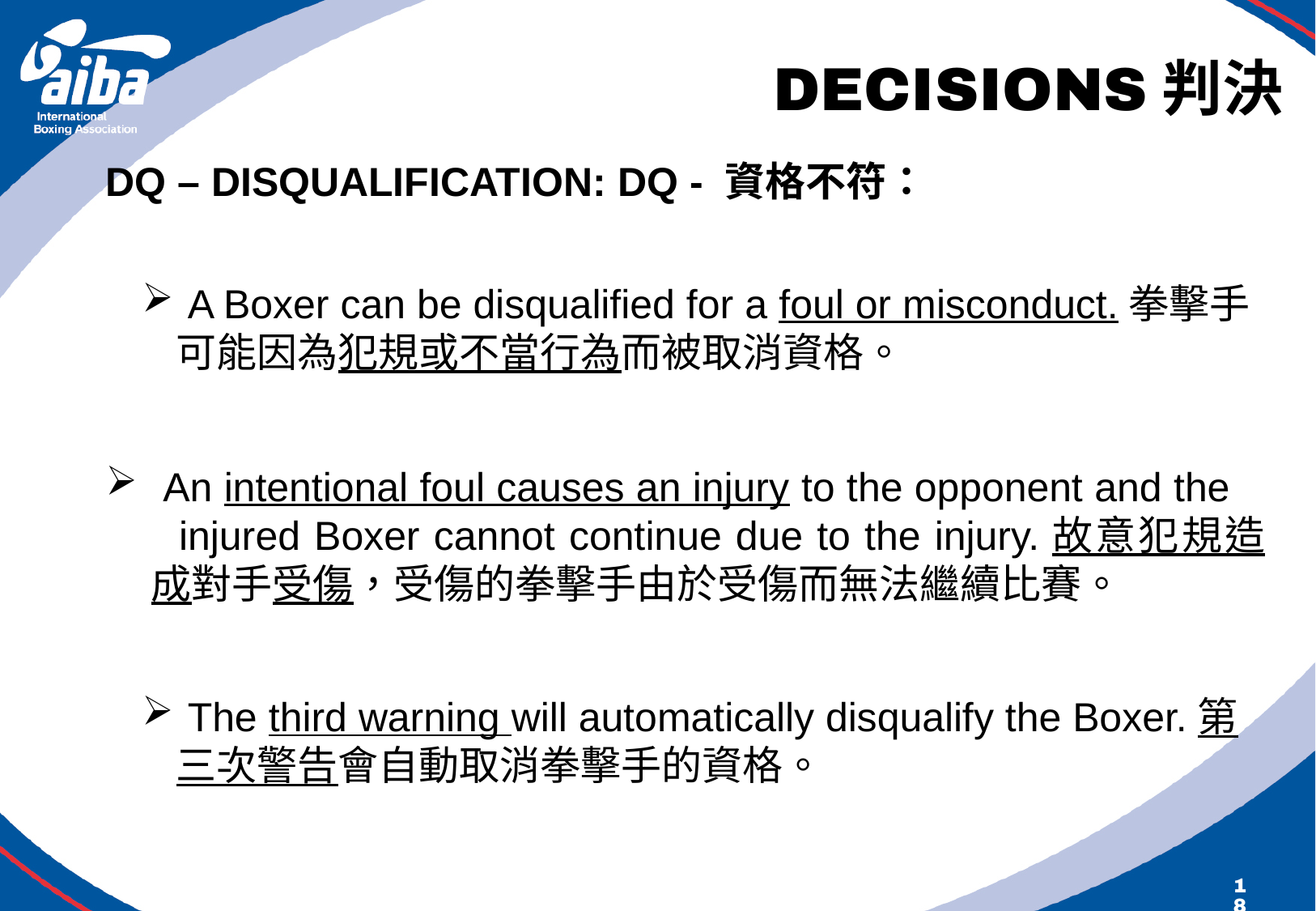

# DECISIONS判決
DQ – DISQUALIFICATION: DQ - 資格不符：

 A Boxer can be disqualified for a foul or misconduct.拳擊手可能因為犯規或不當行為而被取消資格。

 An intentional foul causes an injury to the opponent and the      injured Boxer cannot continue due to the injury.故意犯規造成對手受傷，受傷的拳擊手由於受傷而無法繼續比賽。

 The third warning will automatically disqualify the Boxer.第三次警告會自動取消拳擊手的資格。
184